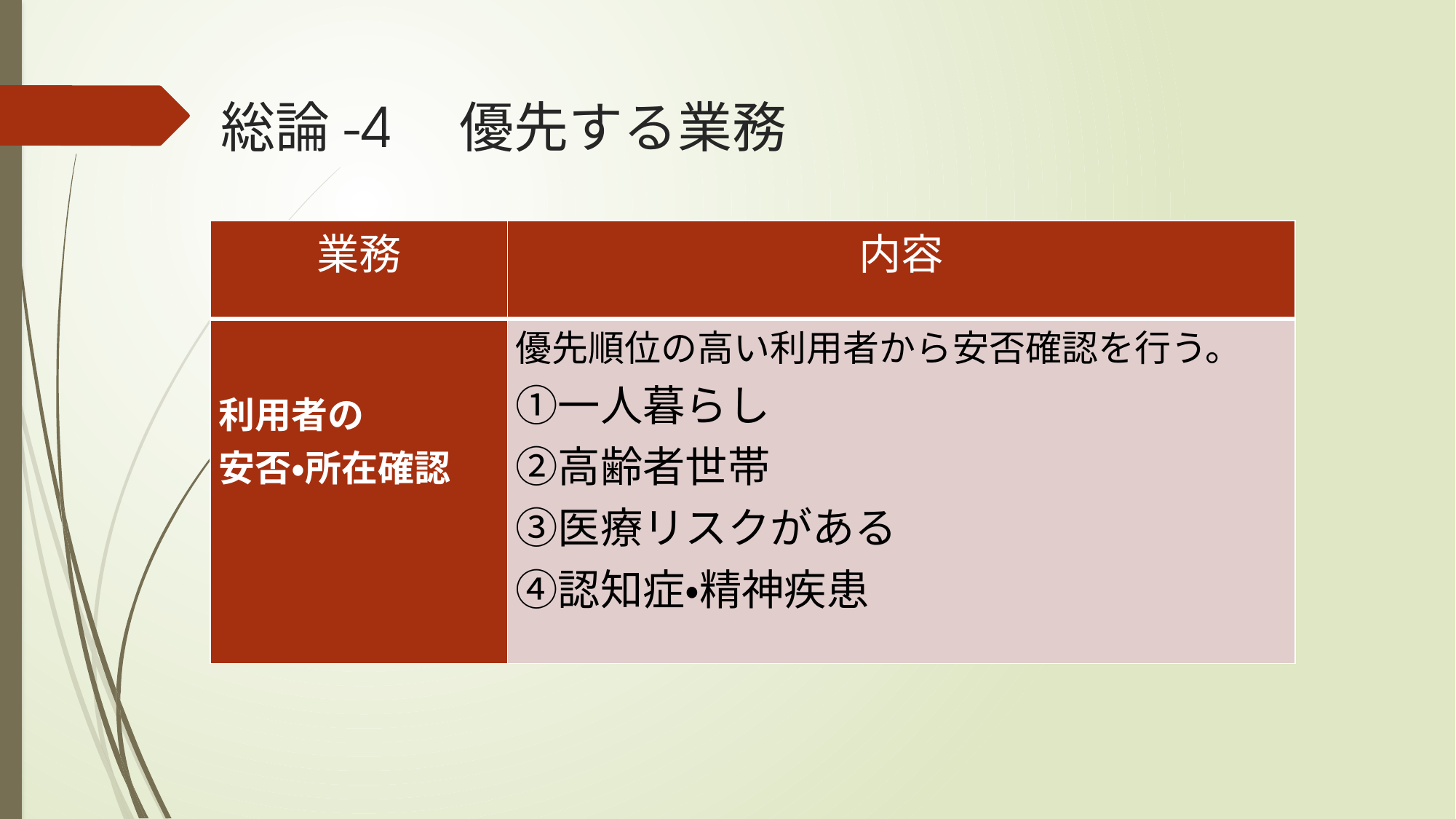

# 総論-4　優先する業務
| 業務 | 内容 |
| --- | --- |
| 利用者の 安否・所在確認 | 優先順位の高い利用者から安否確認を行う。 ①一人暮らし ②高齢者世帯 ③医療リスクがある ④認知症・精神疾患 |